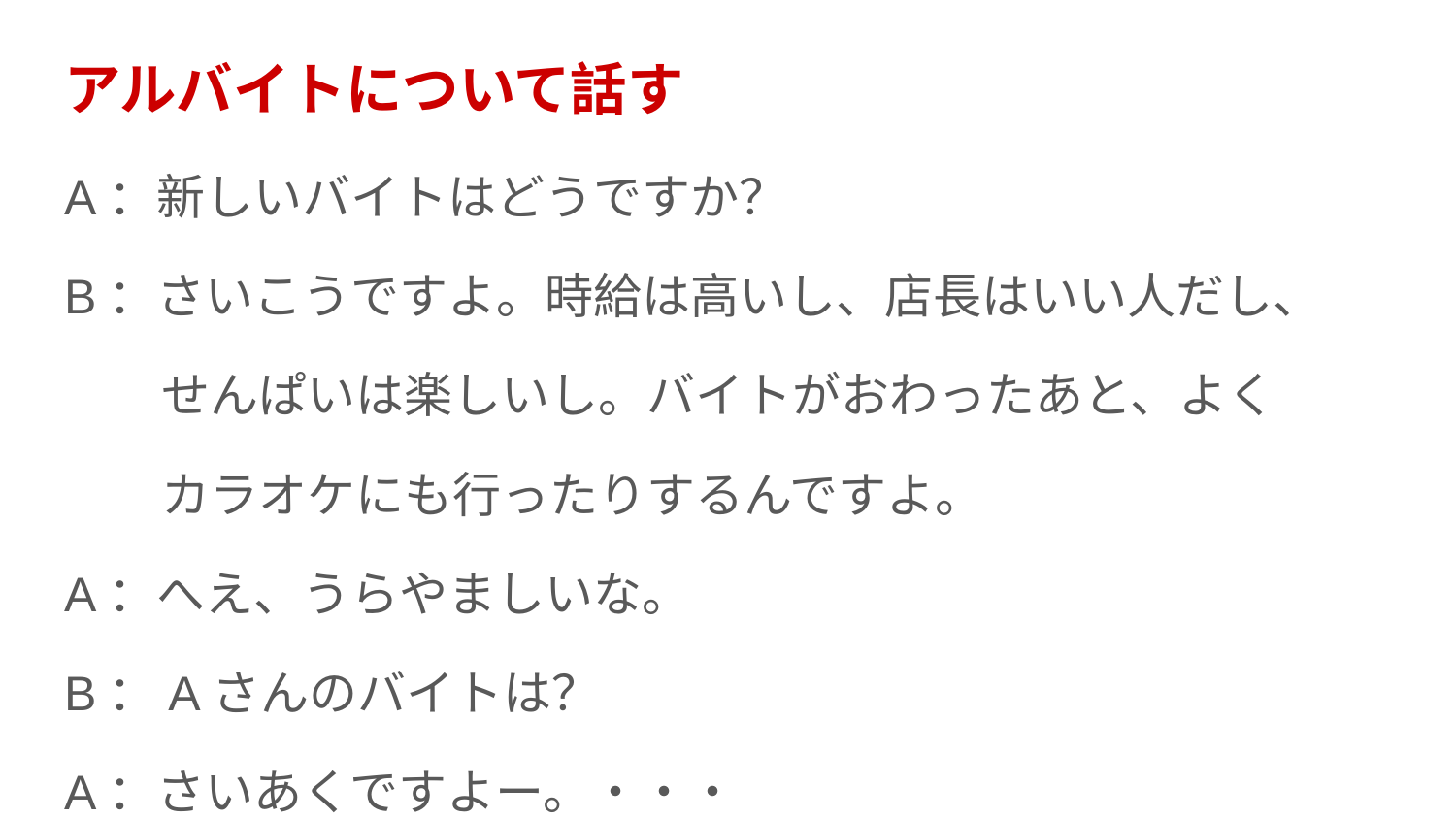

# アルバイトについて話す
A：新しいバイトはどうですか？
B：さいこうですよ。時給は高いし、店長はいい人だし、
　　せんぱいは楽しいし。バイトがおわったあと、よく
　　カラオケにも行ったりするんですよ。
A：へえ、うらやましいな。
B：Aさんのバイトは？
A：さいあくですよー。・・・